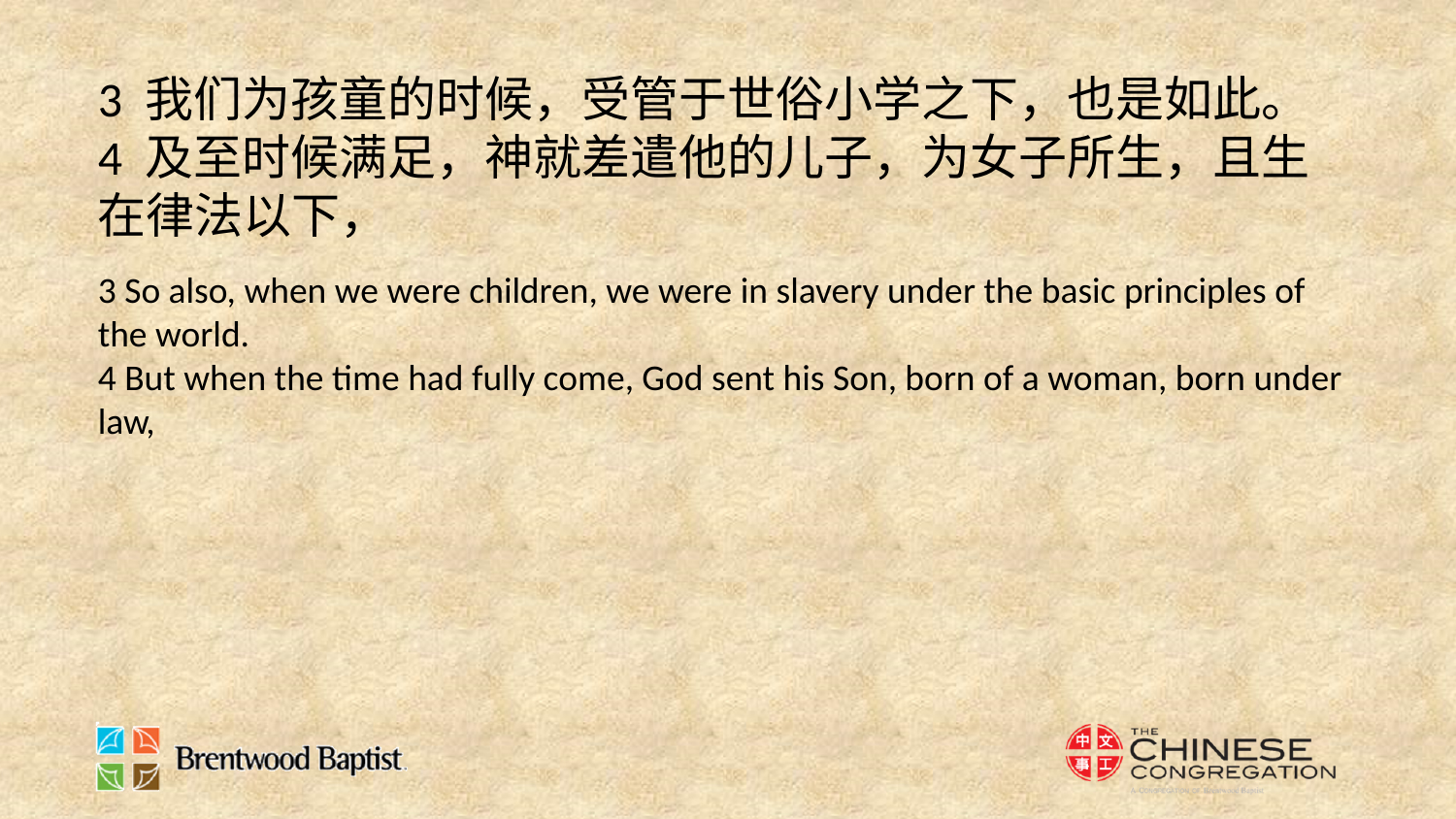

3 我们为孩童的时候，受管于世俗小学之下，也是如此。
4 及至时候满足，神就差遣他的儿子，为女子所生，且生在律法以下，

3 So also, when we were children, we were in slavery under the basic principles of the world.
4 But when the time had fully come, God sent his Son, born of a woman, born under law,